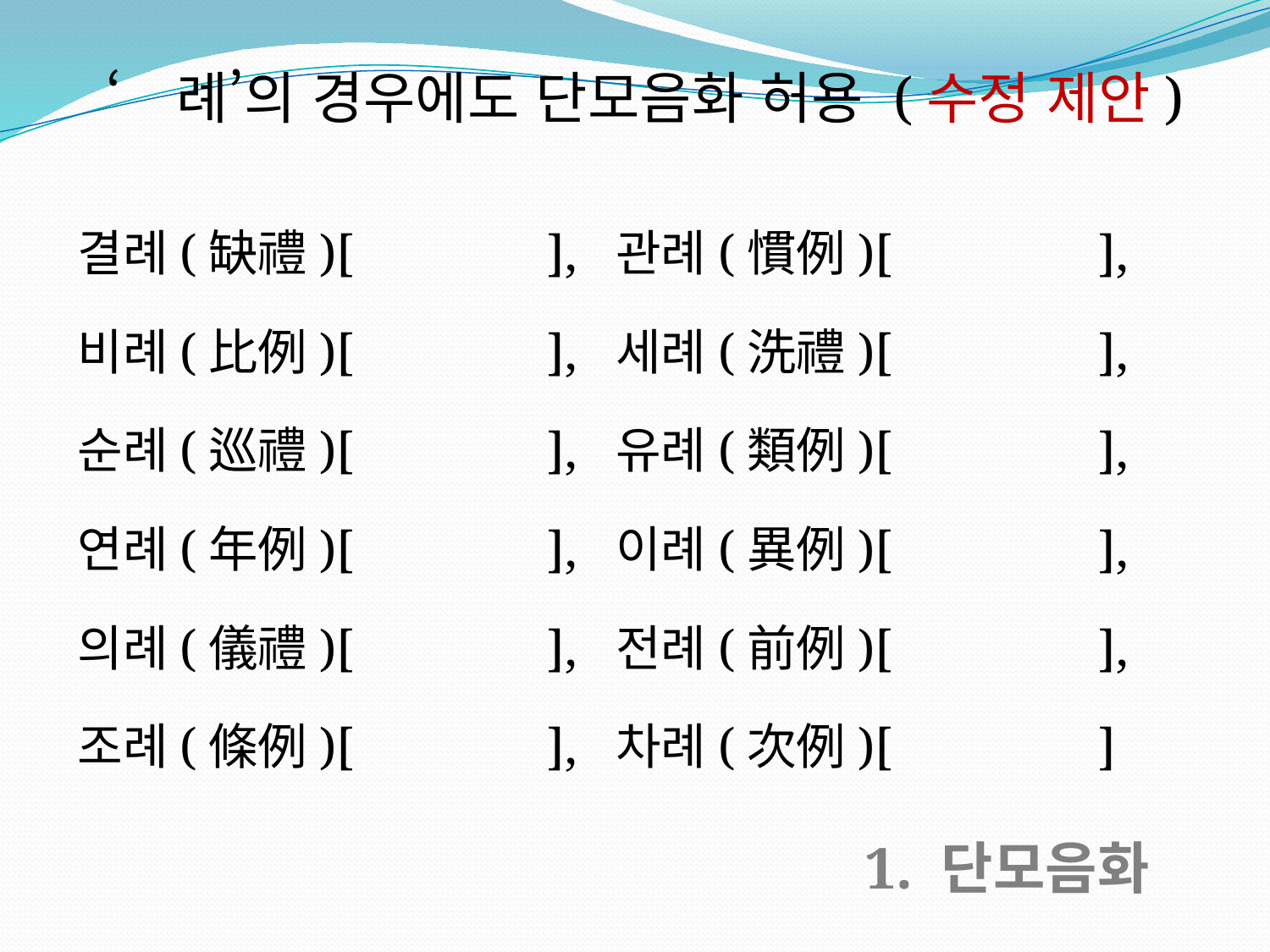

‘례’의 경우에도 단모음화 허용 (수정 제안)
결례(缺禮)[               ],  관례(慣例)[                ],
비례(比例)[               ],  세례(洗禮)[                ],
순례(巡禮)[               ],  유례(類例)[                ],
연례(年例)[               ],  이례(異例)[                ],
의례(儀禮)[               ],  전례(前例)[                ],
조례(條例)[               ],  차례(次例)[                ]
1. 단모음화